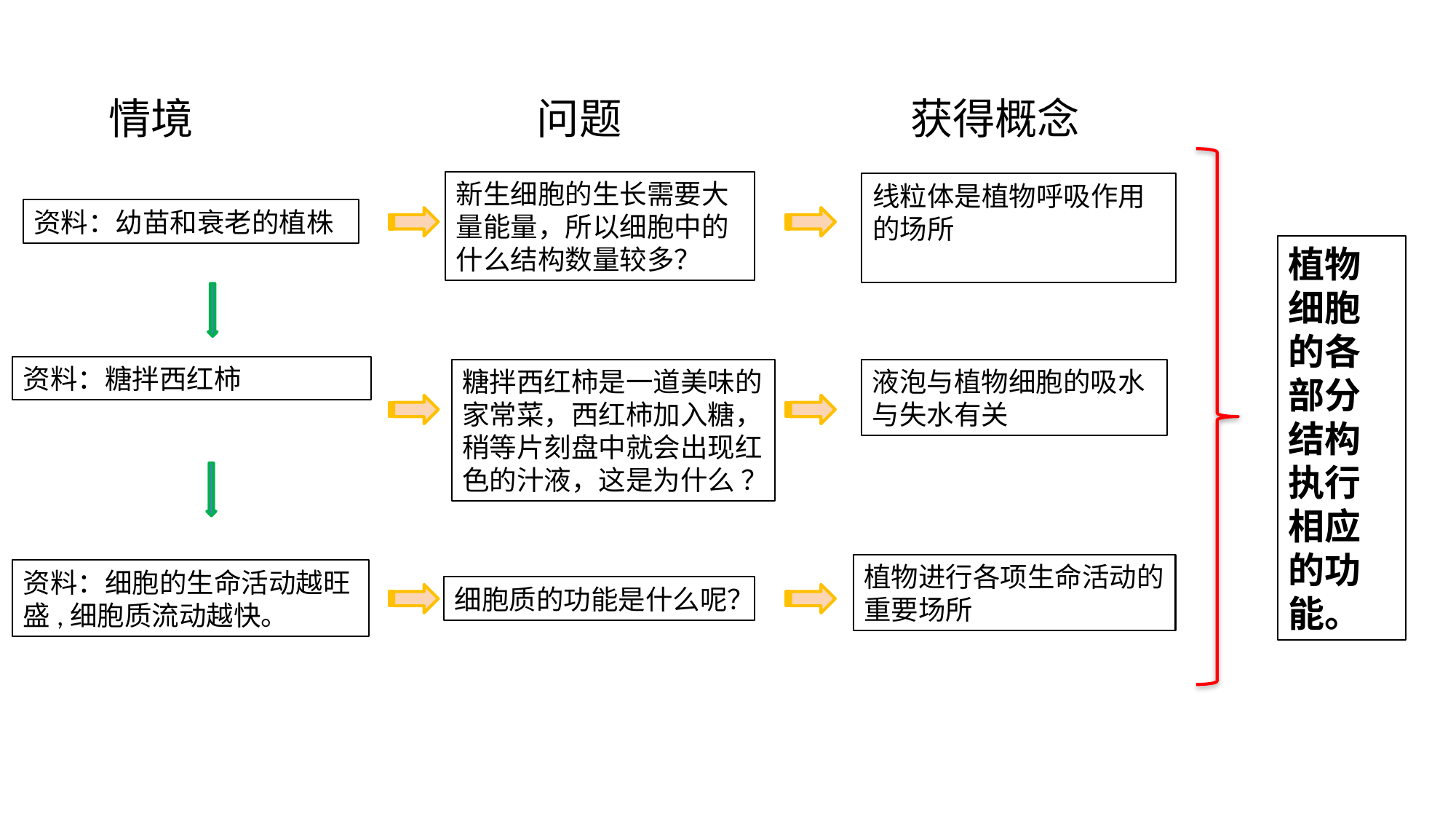

情境
问题
获得概念

新生细胞的生长需要大量能量，所以细胞中的什么结构数量较多？
线粒体是植物呼吸作用的场所

资料：幼苗和衰老的植株

植物细胞的各部分结构执行相应的功能。

资料：糖拌西红柿
糖拌西红柿是一道美味的家常菜，西红柿加入糖，稍等片刻盘中就会出现红色的汁液，这是为什么 ？
液泡与植物细胞的吸水与失水有关

植物进行各项生命活动的重要场所
资料：细胞的生命活动越旺盛,细胞质流动越快。
细胞质的功能是什么呢？